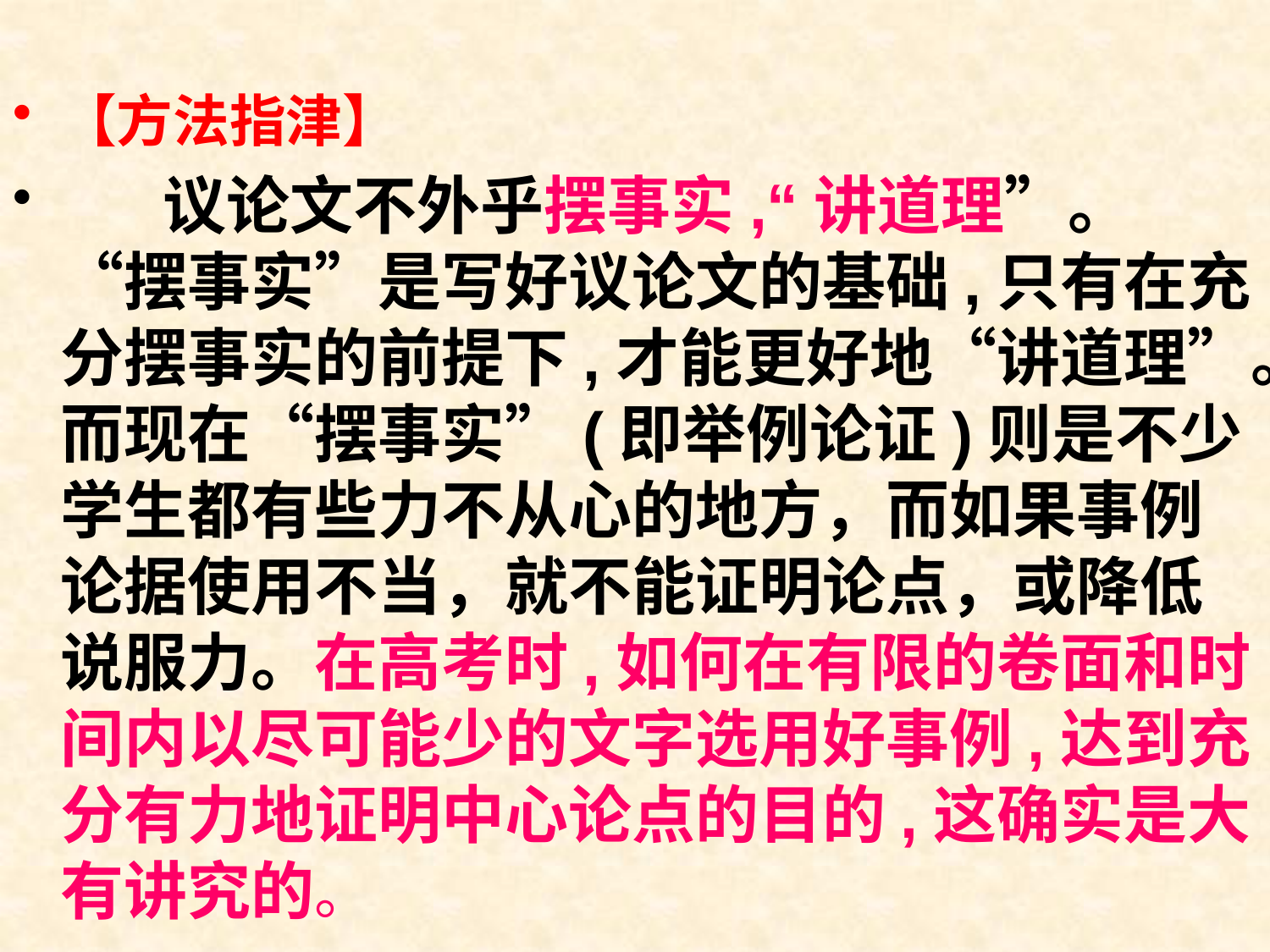

【方法指津】
       议论文不外乎摆事实,“讲道理”。“摆事实”是写好议论文的基础,只有在充分摆事实的前提下,才能更好地“讲道理”。而现在“摆事实”(即举例论证)则是不少学生都有些力不从心的地方，而如果事例论据使用不当，就不能证明论点，或降低说服力。在高考时,如何在有限的卷面和时间内以尽可能少的文字选用好事例,达到充分有力地证明中心论点的目的,这确实是大有讲究的。